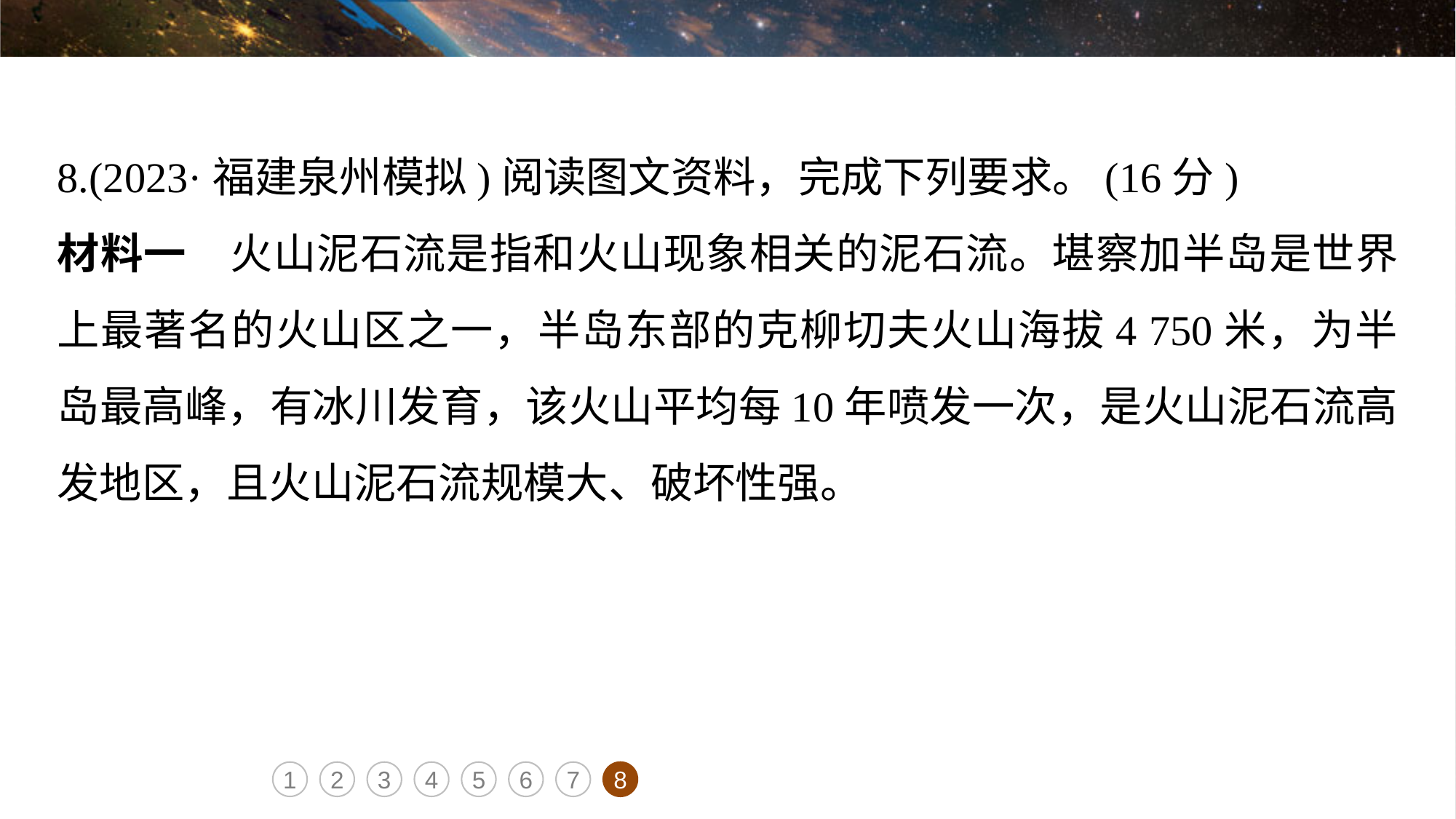

8.(2023·福建泉州模拟)阅读图文资料，完成下列要求。(16分)
材料一　火山泥石流是指和火山现象相关的泥石流。堪察加半岛是世界上最著名的火山区之一，半岛东部的克柳切夫火山海拔4 750米，为半岛最高峰，有冰川发育，该火山平均每10年喷发一次，是火山泥石流高发地区，且火山泥石流规模大、破坏性强。
1
2
3
4
5
6
7
8